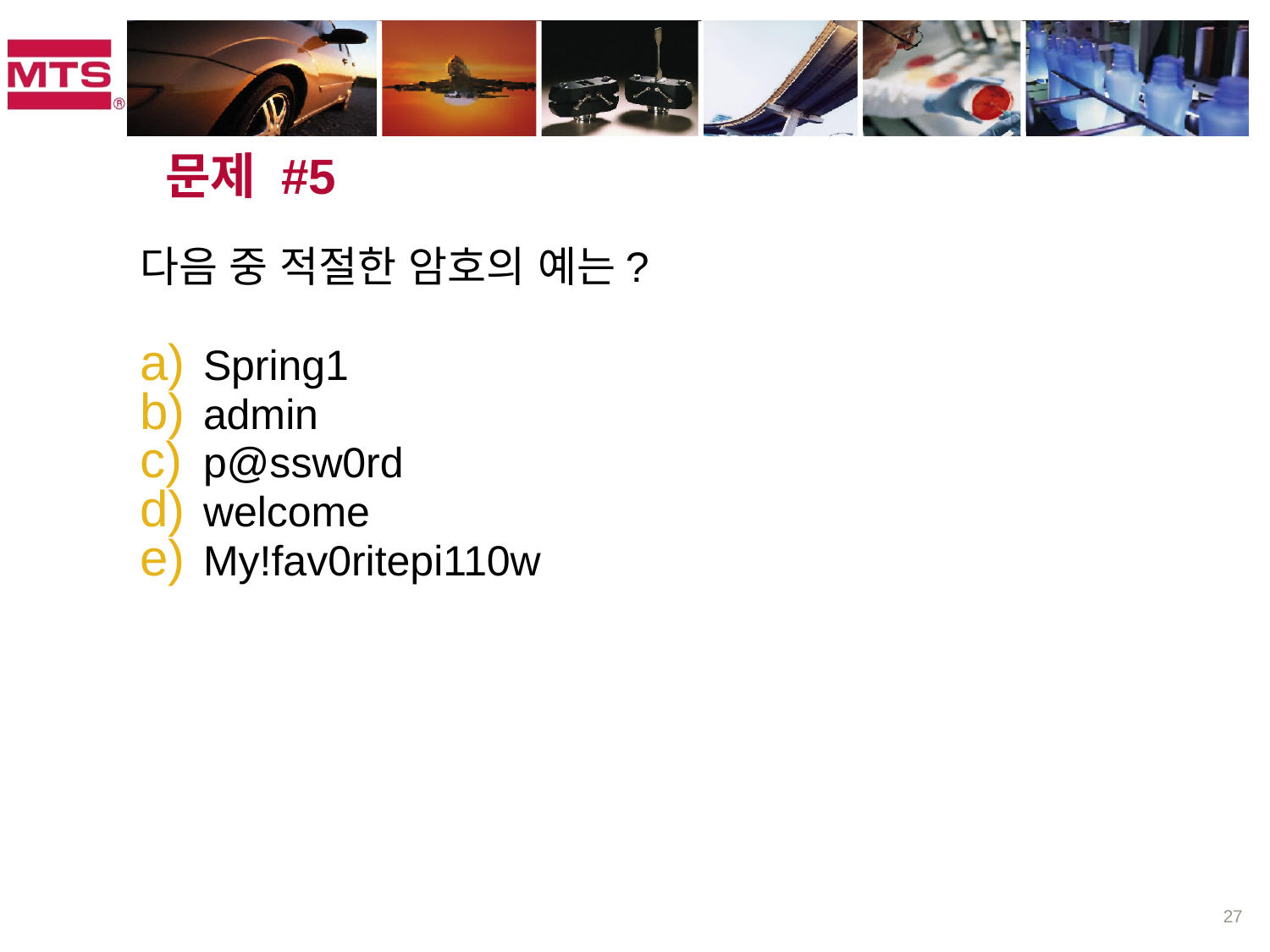

# 문제 #5
다음 중 적절한 암호의 예는?

Spring1
admin
p@ssw0rd
welcome
My!fav0ritepi110w

27